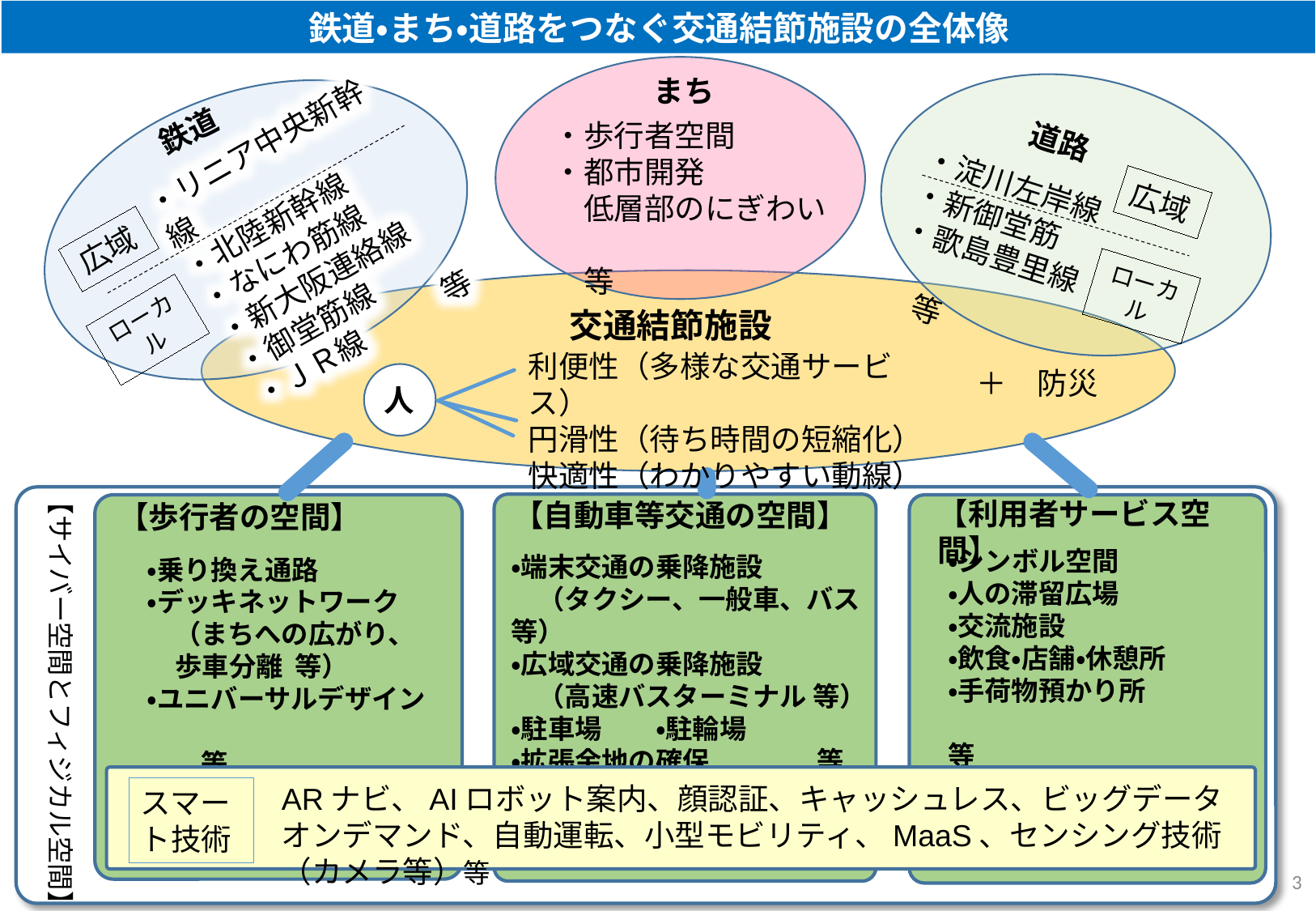

鉄道・まち・道路をつなぐ交通結節施設の全体像

まち

鉄道
・リニア中央新幹線
・北陸新幹線
・なにわ筋線
・新大阪連絡線
・御堂筋線
・ＪＲ線　　　等
・歩行者空間
・都市開発
　低層部のにぎわい
　　　　　　　　　　等
道路
・淀川左岸線
・新御堂筋
・歌島豊里線
　　　　　　　　　等
広域
広域
ローカル

ローカル
交通結節施設
利便性（多様な交通サービス）
円滑性（待ち時間の短縮化）
快適性（わかりやすい動線）
＋　防災

人
【サイバー空間とフィジカル空間】

【利用者サービス空間】
【自動車等交通の空間】
【歩行者の空間】

　・シンボル空間
　・人の滞留広場
　・交流施設
　・飲食・店舗・休憩所
　・手荷物預かり所
　　　　　　　　　　　　　等
・端末交通の乗降施設
　（タクシー、一般車、バス等）
・広域交通の乗降施設
　（高速バスターミナル 等）
・駐車場　　・駐輪場
・拡張余地の確保　　　　等
　・乗り換え通路
　・デッキネットワーク
　　（まちへの広がり、
        歩車分離  等）
　・ユニバーサルデザイン
　　　　　　　　　　　　　　　等

ARナビ、AIロボット案内、顔認証、キャッシュレス、ビッグデータ
オンデマンド、自動運転、小型モビリティ、MaaS、センシング技術（カメラ等）等
スマート技術
3